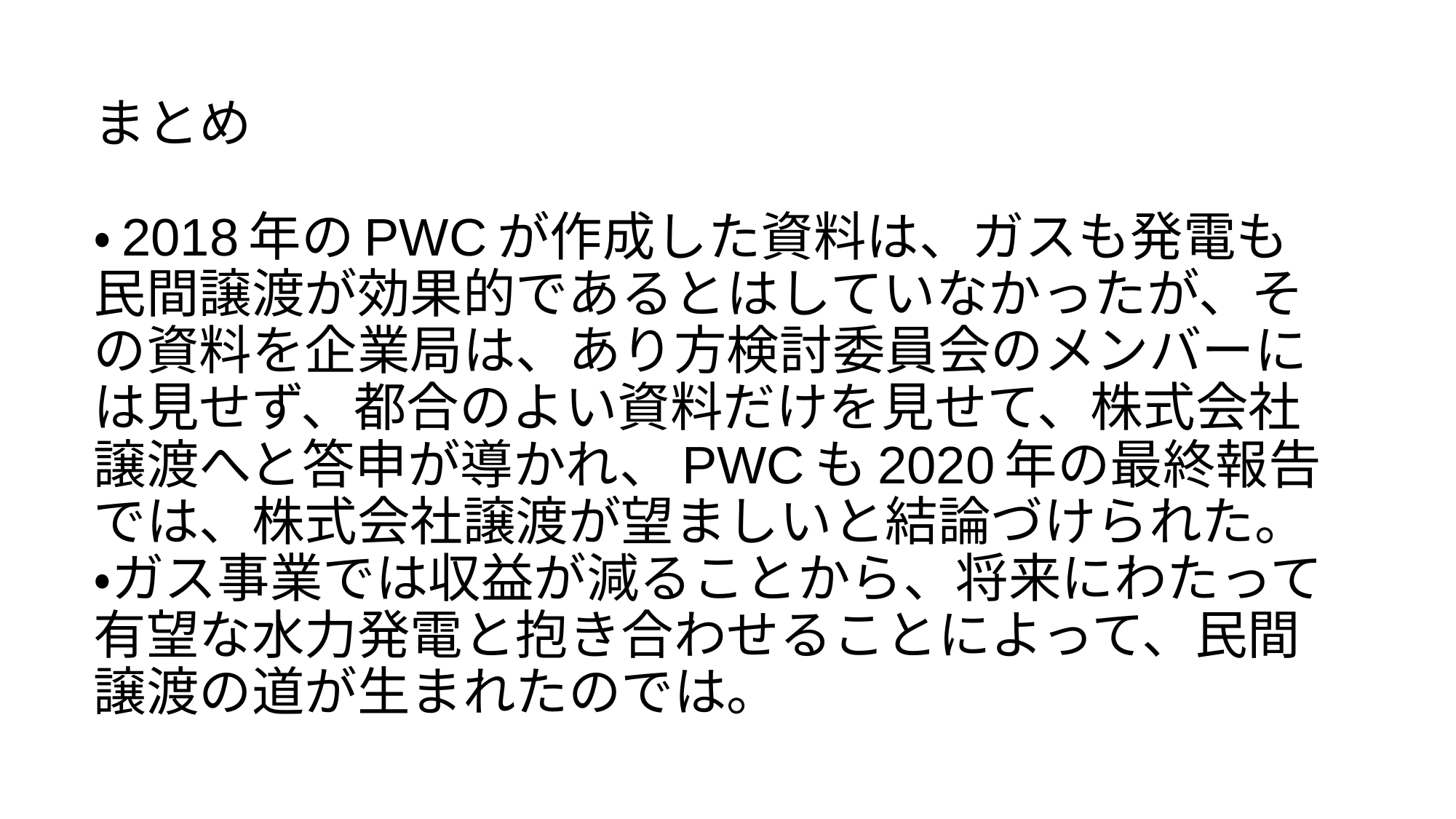

# まとめ ・2018年のPWCが作成した資料は、ガスも発電も民間譲渡が効果的であるとはしていなかったが、その資料を企業局は、あり方検討委員会のメンバーには見せず、都合のよい資料だけを見せて、株式会社譲渡へと答申が導かれ、PWCも2020年の最終報告では、株式会社譲渡が望ましいと結論づけられた。 ・ガス事業では収益が減ることから、将来にわたって有望な水力発電と抱き合わせることによって、民間譲渡の道が生まれたのでは。